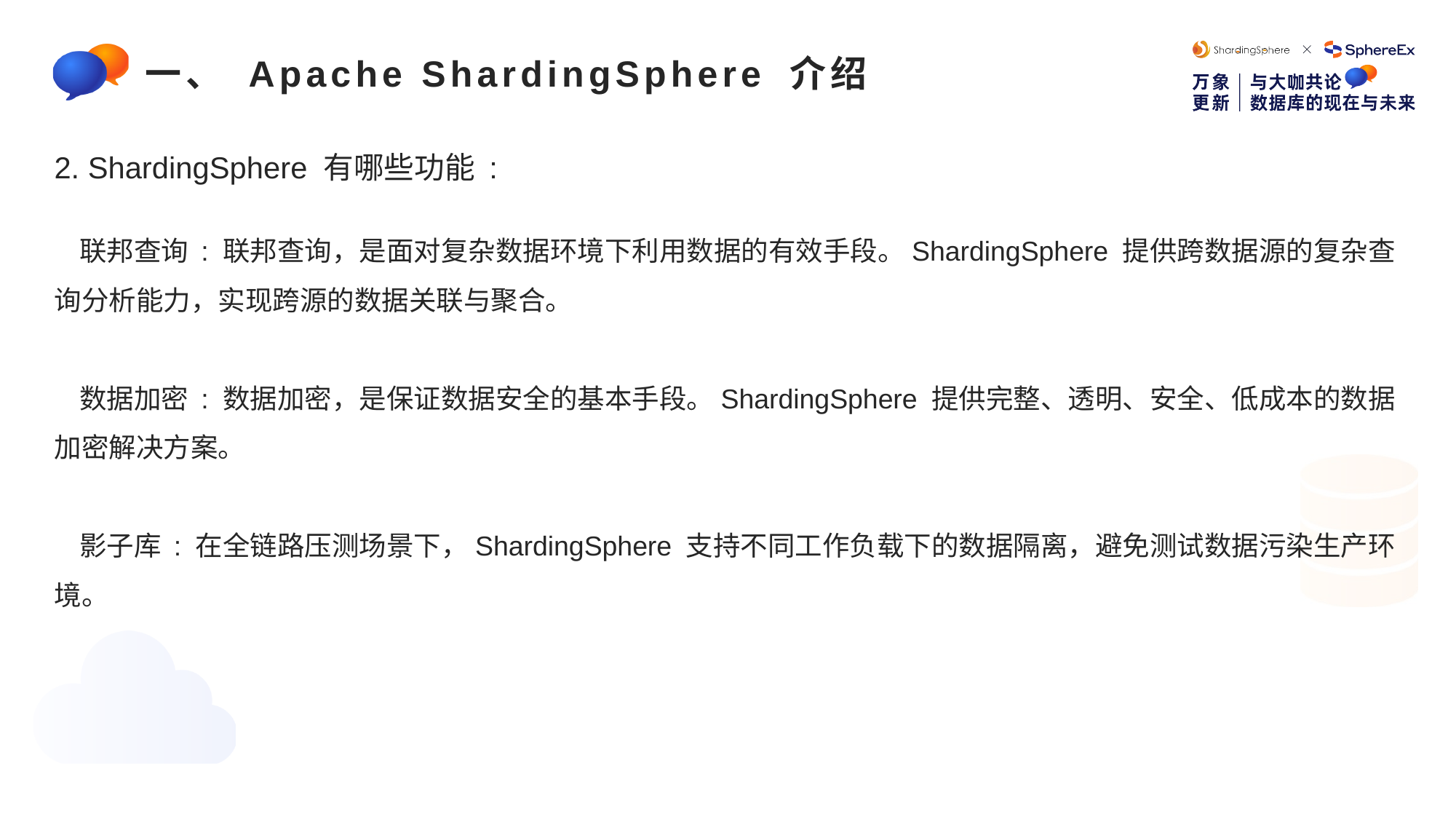

e7d195523061f1c0c2b73831c94a3edc981f60e396d3e182073EE1468018468A7F192AE5E5CD515B6C3125F8AF6E4EE646174E8CF0B46FD19828DCE8CDA3B3A044A74F0E769C5FA8CB87AB6FC303C8BA3785FAC64AF5424764E128FECAE4CC727650C04623638EBB0E38E204334561D5C6A1F0CAD760F6FBB7D9E209A4CCD06739B0CBDF42479AA5F56606813F7B2771
一、 Apache ShardingSphere 介绍
2. ShardingSphere 有哪些功能 :

   联邦查询 : 联邦查询，是面对复杂数据环境下利用数据的有效手段。ShardingSphere 提供跨数据源的复杂查询分析能力，实现跨源的数据关联与聚合。

   数据加密 : 数据加密，是保证数据安全的基本手段。ShardingSphere 提供完整、透明、安全、低成本的数据加密解决方案。

   影子库 : 在全链路压测场景下，ShardingSphere 支持不同工作负载下的数据隔离，避免测试数据污染生产环境。